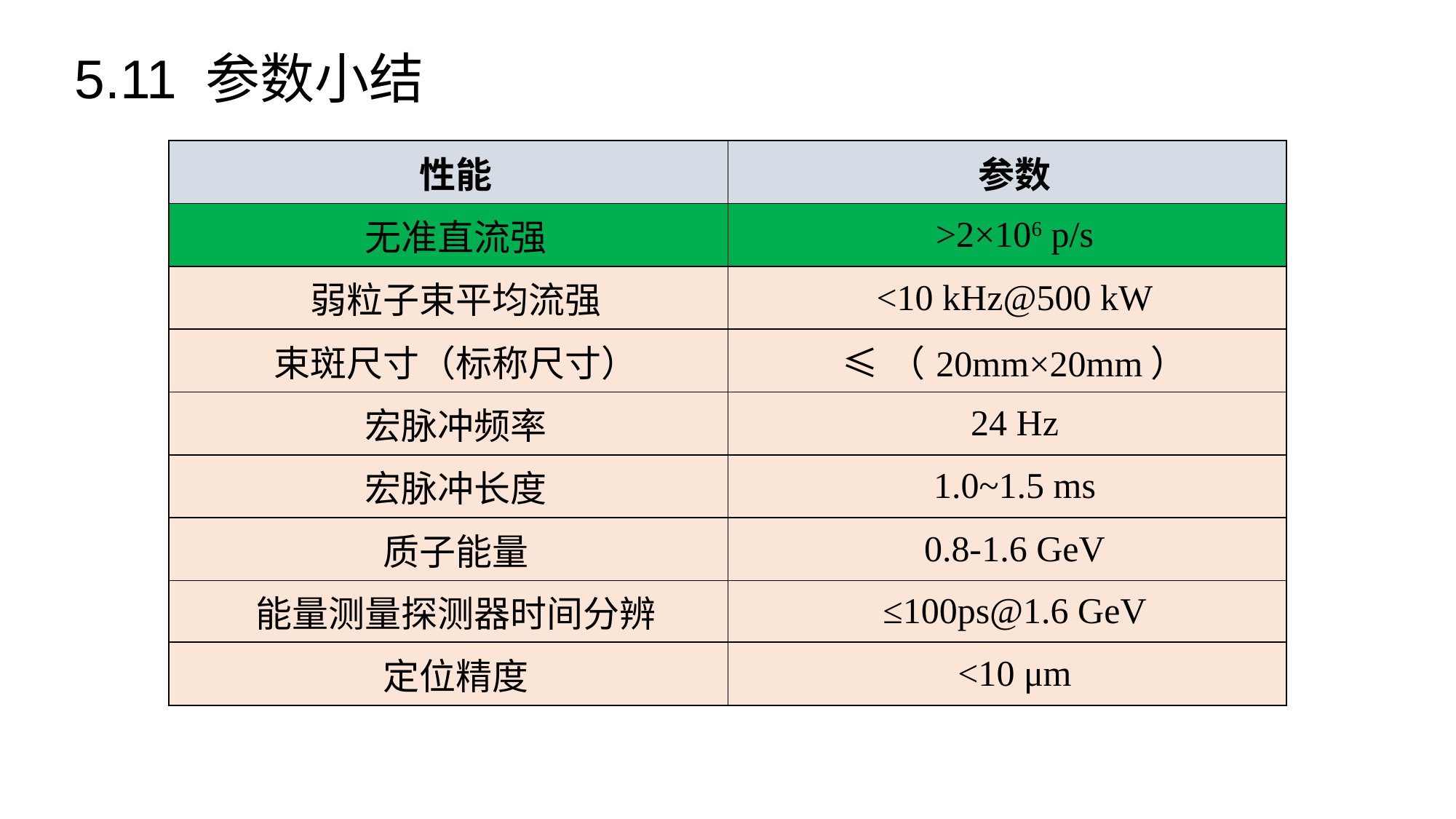

# 5.11 参数小结
| 性能 | 参数 |
| --- | --- |
| 无准直流强 | >2×106 p/s |
| 弱粒子束平均流强 | <10 kHz@500 kW |
| 束斑尺寸（标称尺寸） | ≤（20mm×20mm） |
| 宏脉冲频率 | 24 Hz |
| 宏脉冲长度 | 1.0~1.5 ms |
| 质子能量 | 0.8-1.6 GeV |
| 能量测量探测器时间分辨 | ≤100ps@1.6 GeV |
| 定位精度 | <10 μm |